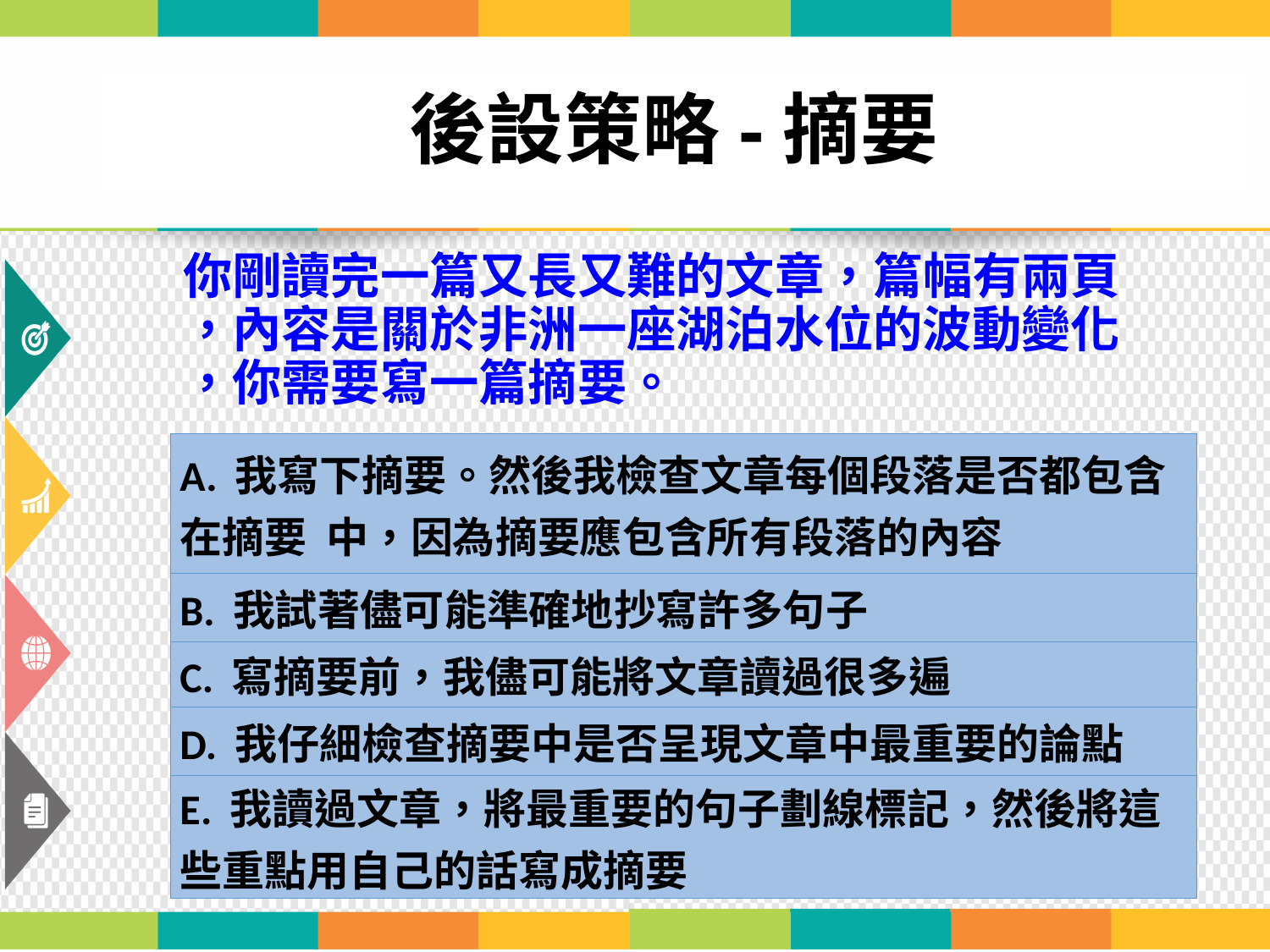

# 後設策略-摘要
你剛讀完一篇又長又難的文章，篇幅有兩頁
，內容是關於非洲一座湖泊水位的波動變化
，你需要寫一篇摘要。
| A. 我寫下摘要。然後我檢查文章每個段落是否都包含在摘要 中，因為摘要應包含所有段落的內容 |
| --- |
| B. 我試著儘可能準確地抄寫許多句子 |
| C. 寫摘要前，我儘可能將文章讀過很多遍 |
| D. 我仔細檢查摘要中是否呈現文章中最重要的論點 |
| E. 我讀過文章，將最重要的句子劃線標記，然後將這些重點用自己的話寫成摘要 |